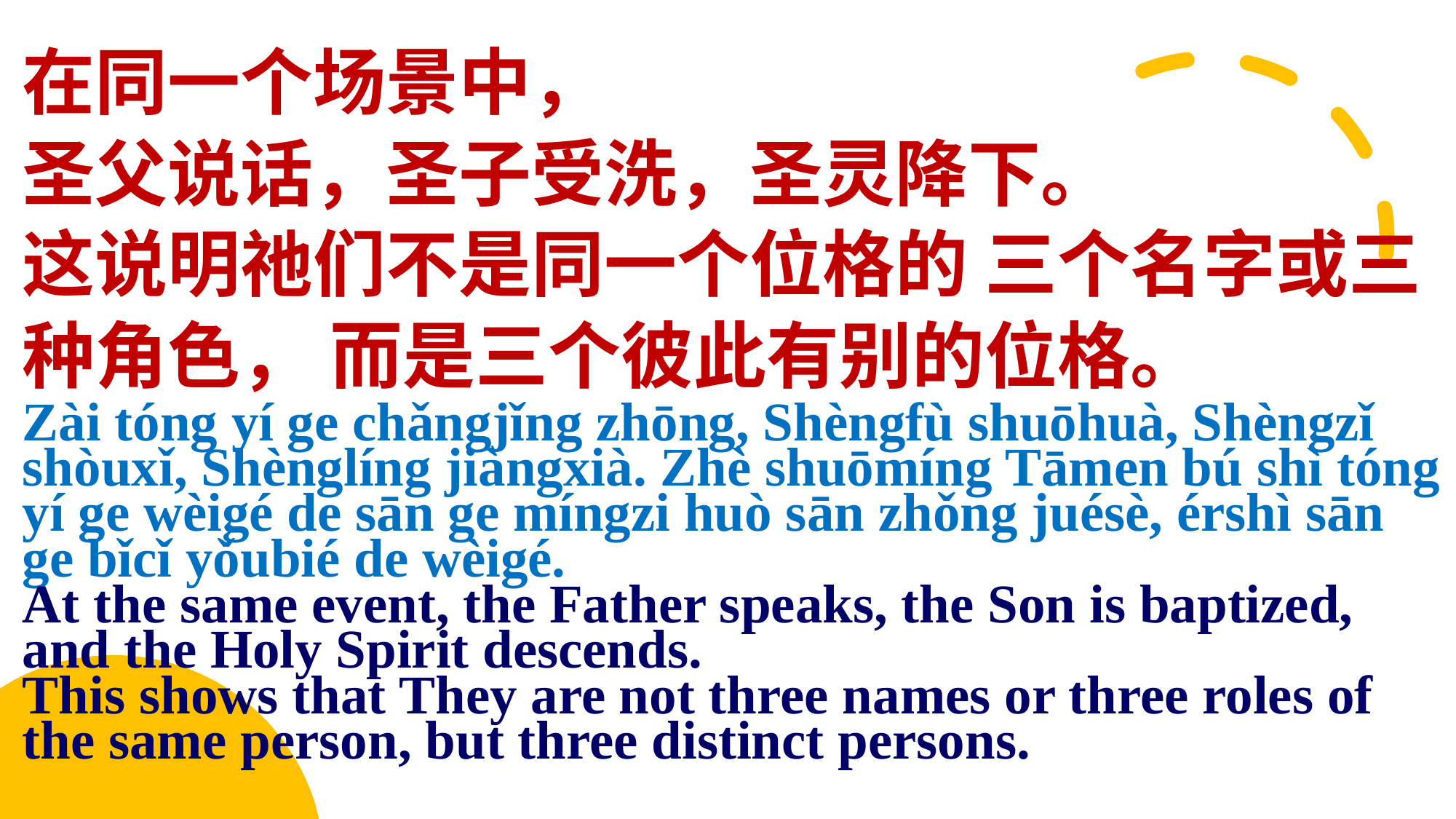

在同一个场景中，
圣父说话，圣子受洗，圣灵降下。
这说明祂们不是同一个位格的 三个名字或三种角色， 而是三个彼此有别的位格。
Zài tóng yí ge chǎngjǐng zhōng, Shèngfù shuōhuà, Shèngzǐ shòuxǐ, Shènglíng jiàngxià. Zhè shuōmíng Tāmen bú shì tóng yí ge wèigé de sān ge míngzi huò sān zhǒng juésè, érshì sān ge bǐcǐ yǒubié de wèigé.
At the same event, the Father speaks, the Son is baptized, and the Holy Spirit descends.
This shows that They are not three names or three roles of the same person, but three distinct persons.